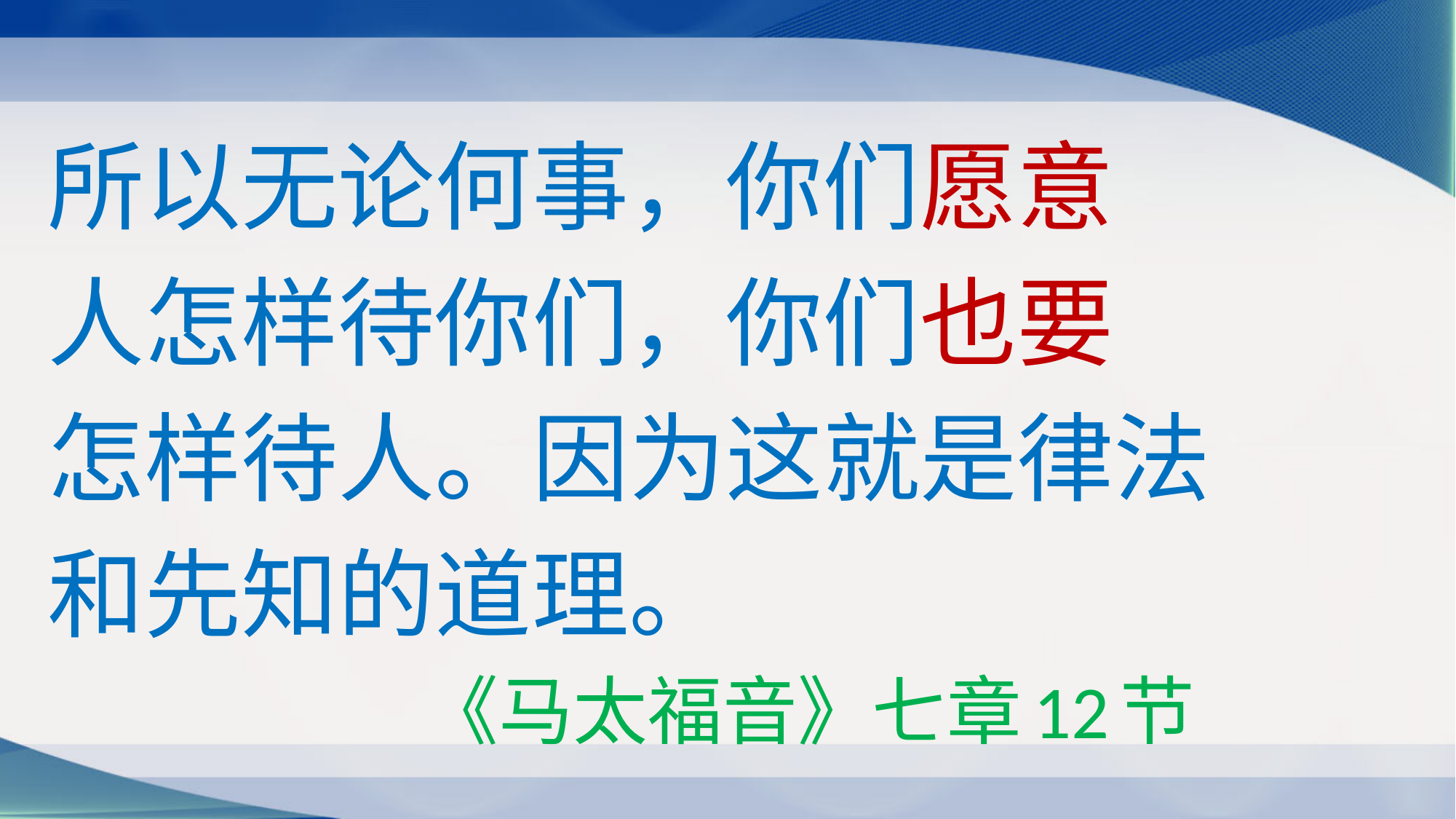

所以无论何事，你们愿意
 人怎样待你们，你们也要
 怎样待人。因为这就是律法
 和先知的道理。
                        《马太福音》七章12节